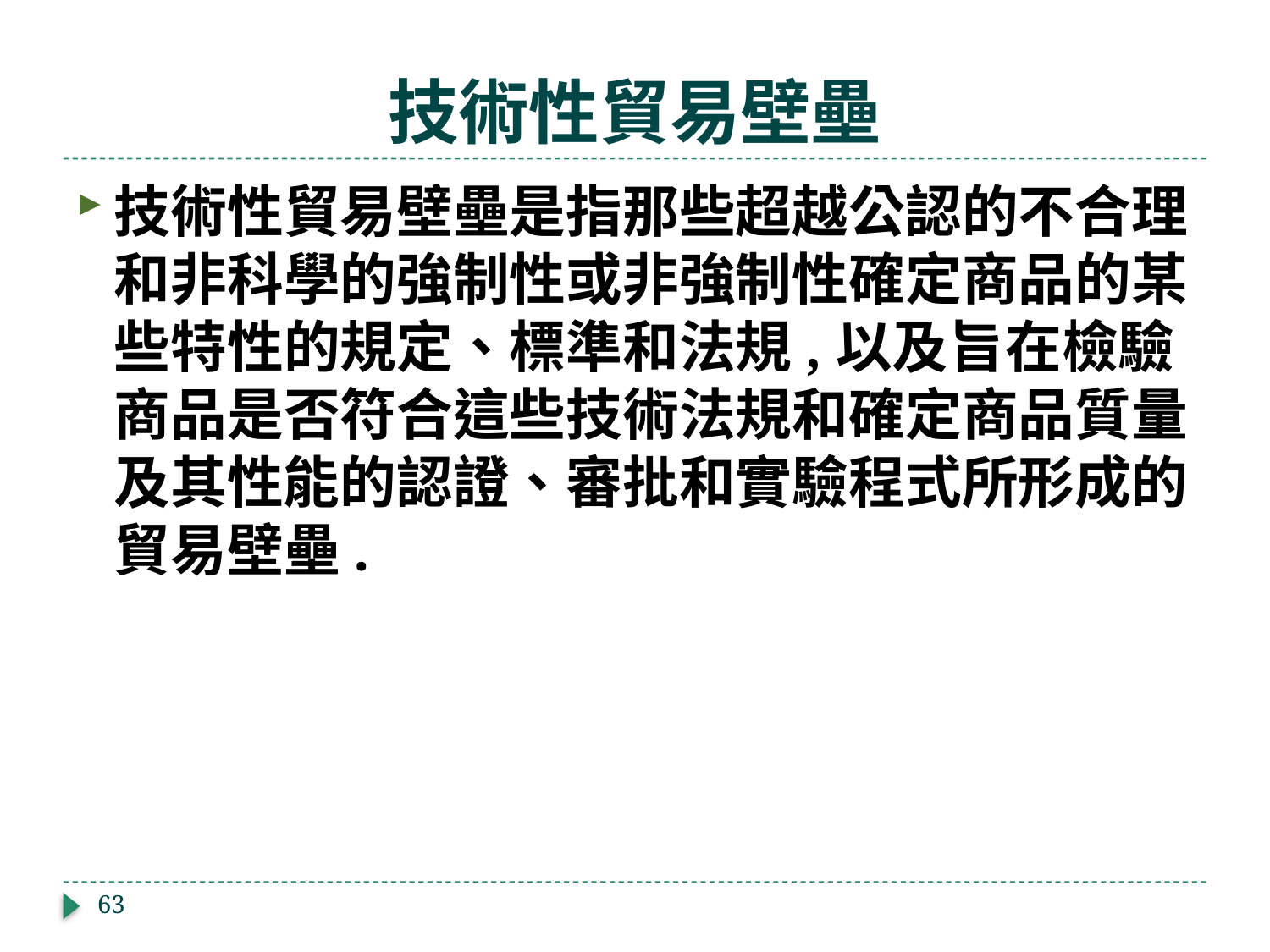

# 技術性貿易壁壘
技術性貿易壁壘是指那些超越公認的不合理和非科學的強制性或非強制性確定商品的某些特性的規定、標準和法規,以及旨在檢驗商品是否符合這些技術法規和確定商品質量及其性能的認證、審批和實驗程式所形成的貿易壁壘.
63